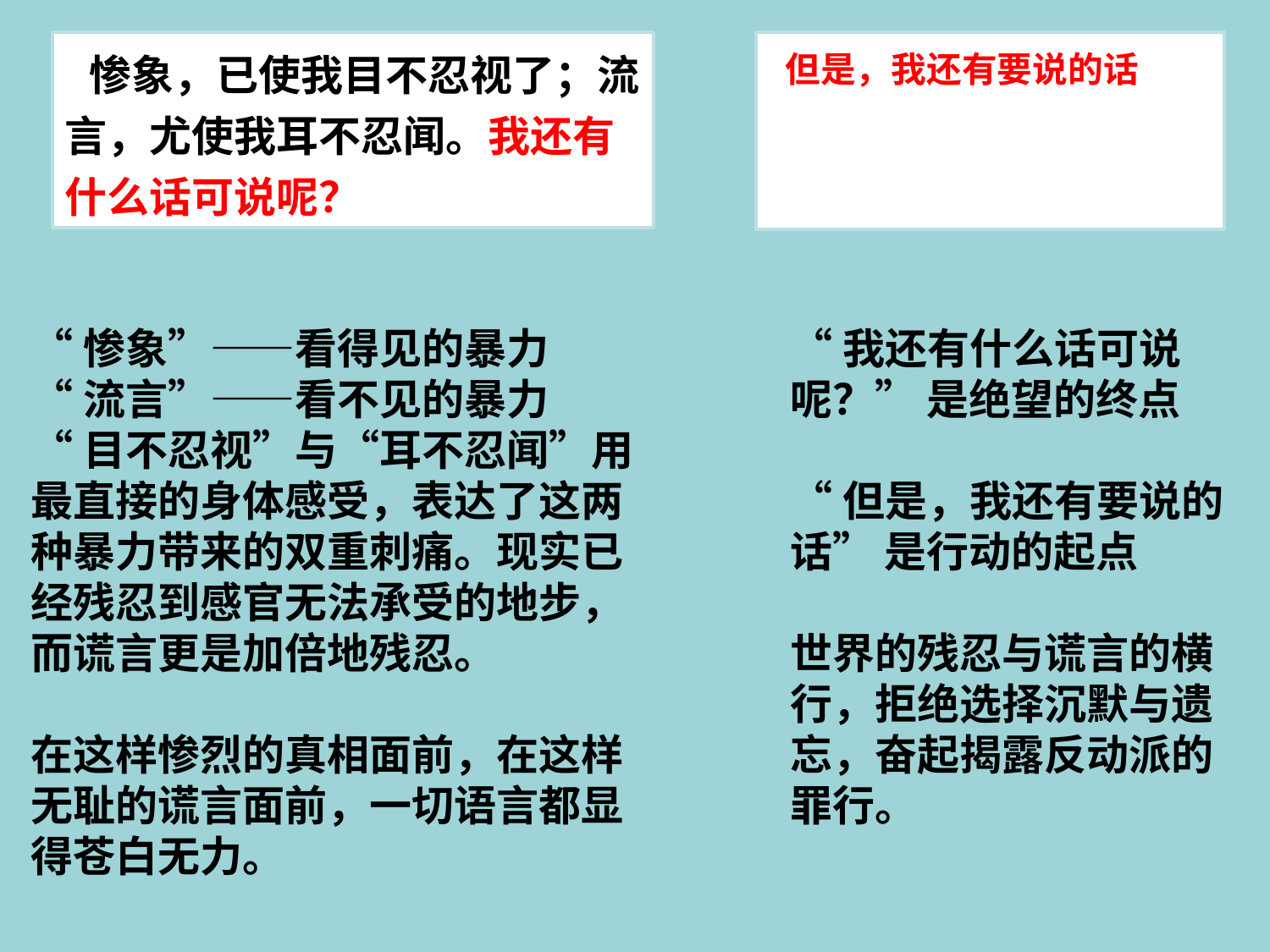

惨象，已使我目不忍视了；流言，尤使我耳不忍闻。我还有什么话可说呢？
 但是，我还有要说的话
“惨象”——看得见的暴力
“流言”——看不见的暴力
“目不忍视”与“耳不忍闻”用最直接的身体感受，表达了这两种暴力带来的双重刺痛。现实已经残忍到感官无法承受的地步，而谎言更是加倍地残忍。

在这样惨烈的真相面前，在这样无耻的谎言面前，一切语言都显得苍白无力。
“我还有什么话可说呢？” 是绝望的终点

“但是，我还有要说的话” 是行动的起点

世界的残忍与谎言的横行，拒绝选择沉默与遗忘，奋起揭露反动派的罪行。